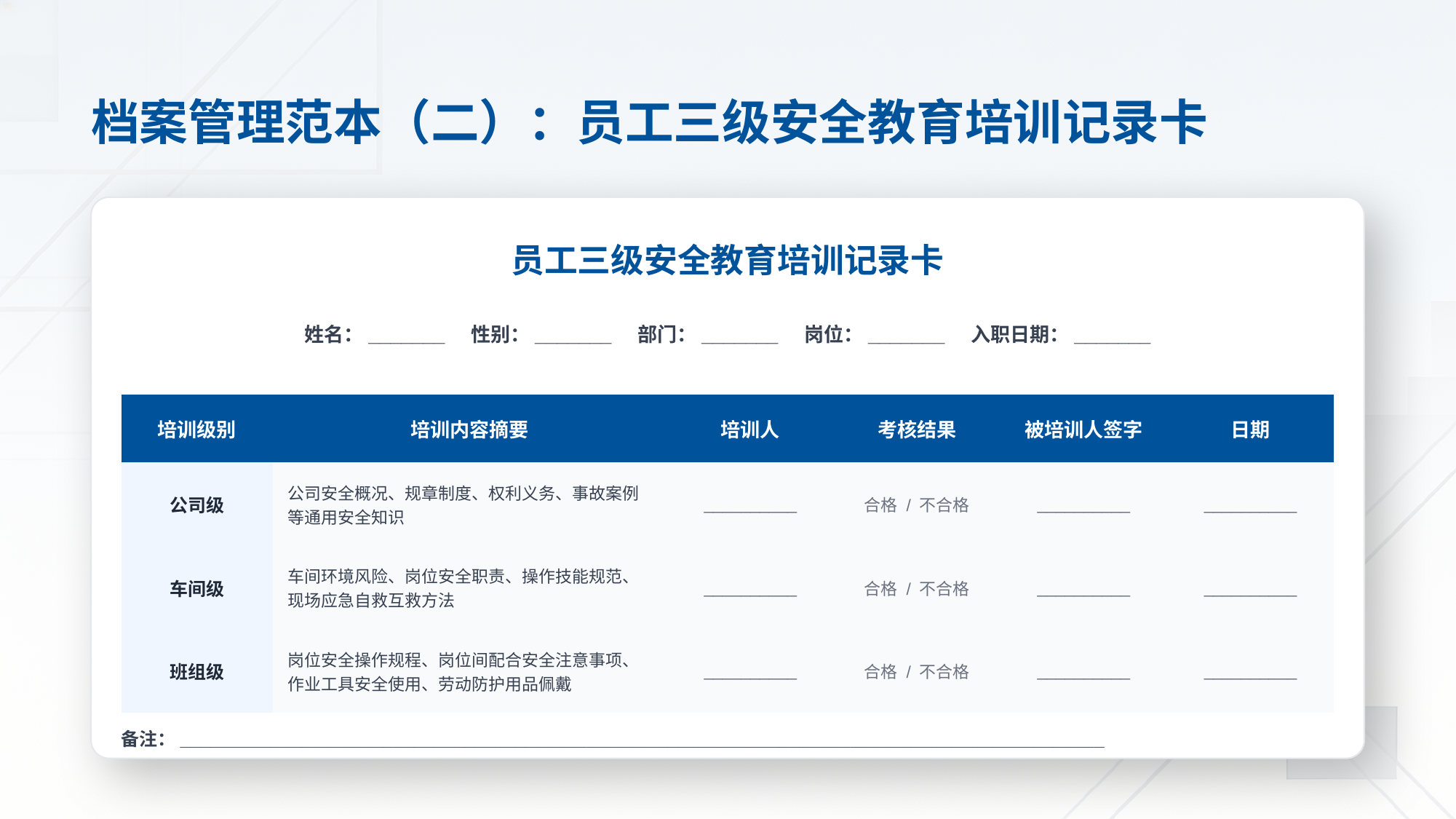

档案管理范本（二）：员工三级安全教育培训记录卡

员工三级安全教育培训记录卡
姓名：_______    性别：_______    部门：_______    岗位：_______    入职日期：_______
| 培训级别 | 培训内容摘要 | 培训人 | 考核结果 | 被培训人签字 | 日期 |
| --- | --- | --- | --- | --- | --- |
| 公司级 | 公司安全概况、规章制度、权利义务、事故案例等通用安全知识 | \_\_\_\_\_\_\_\_\_\_ | 合格 / 不合格 | \_\_\_\_\_\_\_\_\_\_ | \_\_\_\_\_\_\_\_\_\_ |
| 车间级 | 车间环境风险、岗位安全职责、操作技能规范、现场应急自救互救方法 | \_\_\_\_\_\_\_\_\_\_ | 合格 / 不合格 | \_\_\_\_\_\_\_\_\_\_ | \_\_\_\_\_\_\_\_\_\_ |
| 班组级 | 岗位安全操作规程、岗位间配合安全注意事项、作业工具安全使用、劳动防护用品佩戴 | \_\_\_\_\_\_\_\_\_\_ | 合格 / 不合格 | \_\_\_\_\_\_\_\_\_\_ | \_\_\_\_\_\_\_\_\_\_ |
备注：___________________________________________________________________________________________